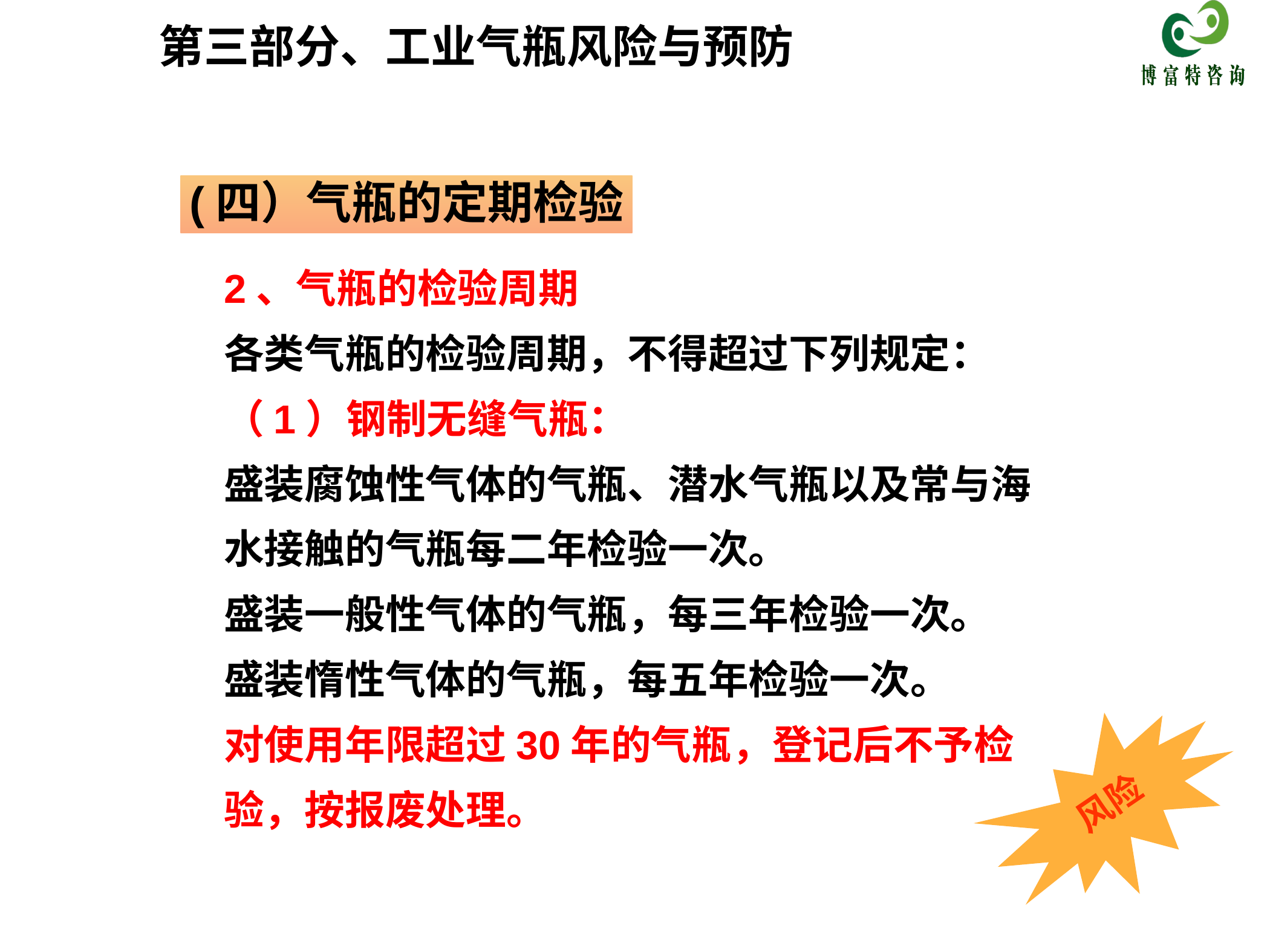

第三部分、工业气瓶风险与预防
(四）气瓶的定期检验
2、气瓶的检验周期
各类气瓶的检验周期，不得超过下列规定：
（1）钢制无缝气瓶：
盛装腐蚀性气体的气瓶、潜水气瓶以及常与海水接触的气瓶每二年检验一次。
盛装一般性气体的气瓶，每三年检验一次。
盛装惰性气体的气瓶，每五年检验一次。
对使用年限超过30年的气瓶，登记后不予检验，按报废处理。
风险